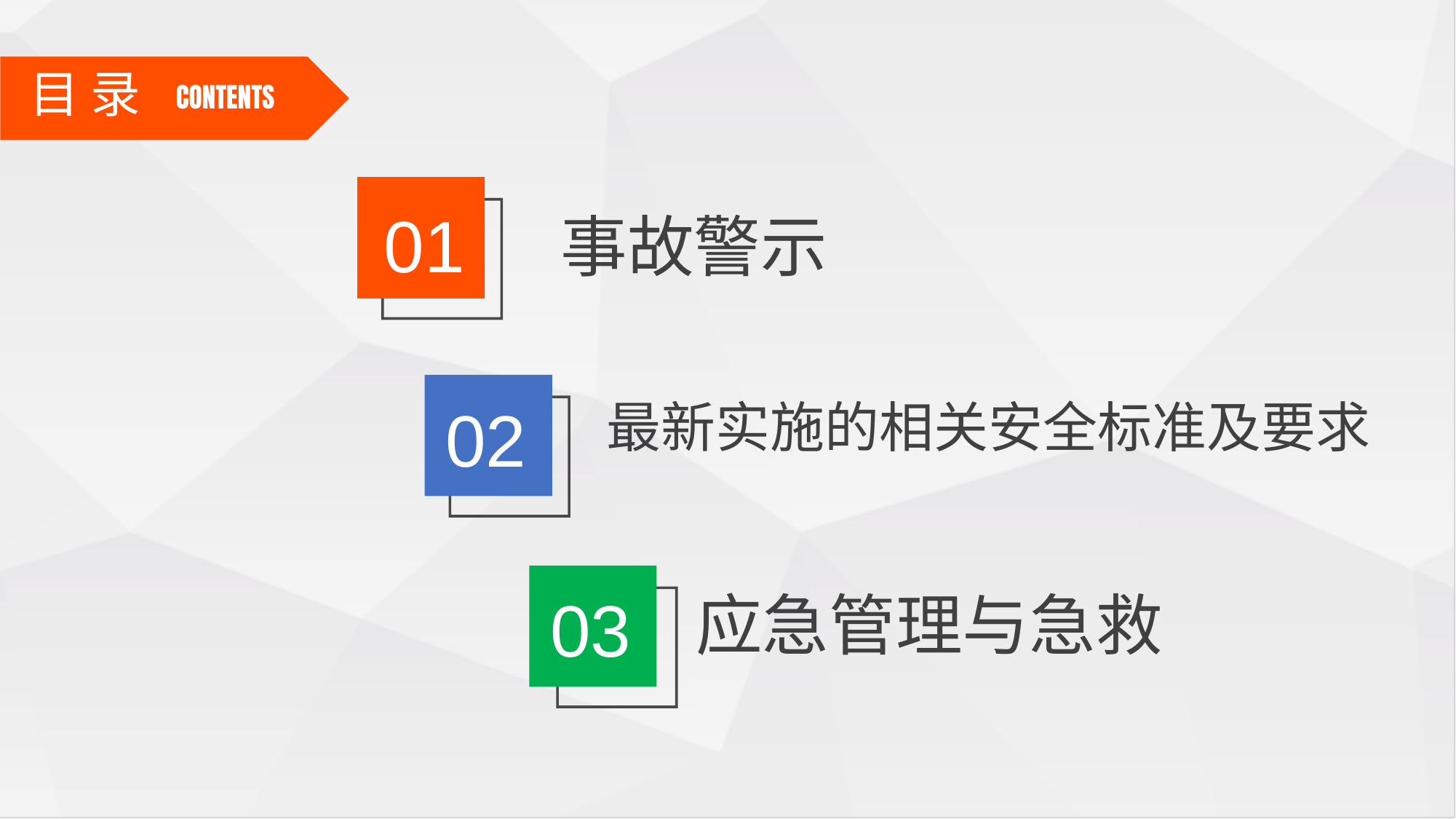

目 录
CONTENTS
01

事故警示
02

最新实施的相关安全标准及要求
03

应急管理与急救